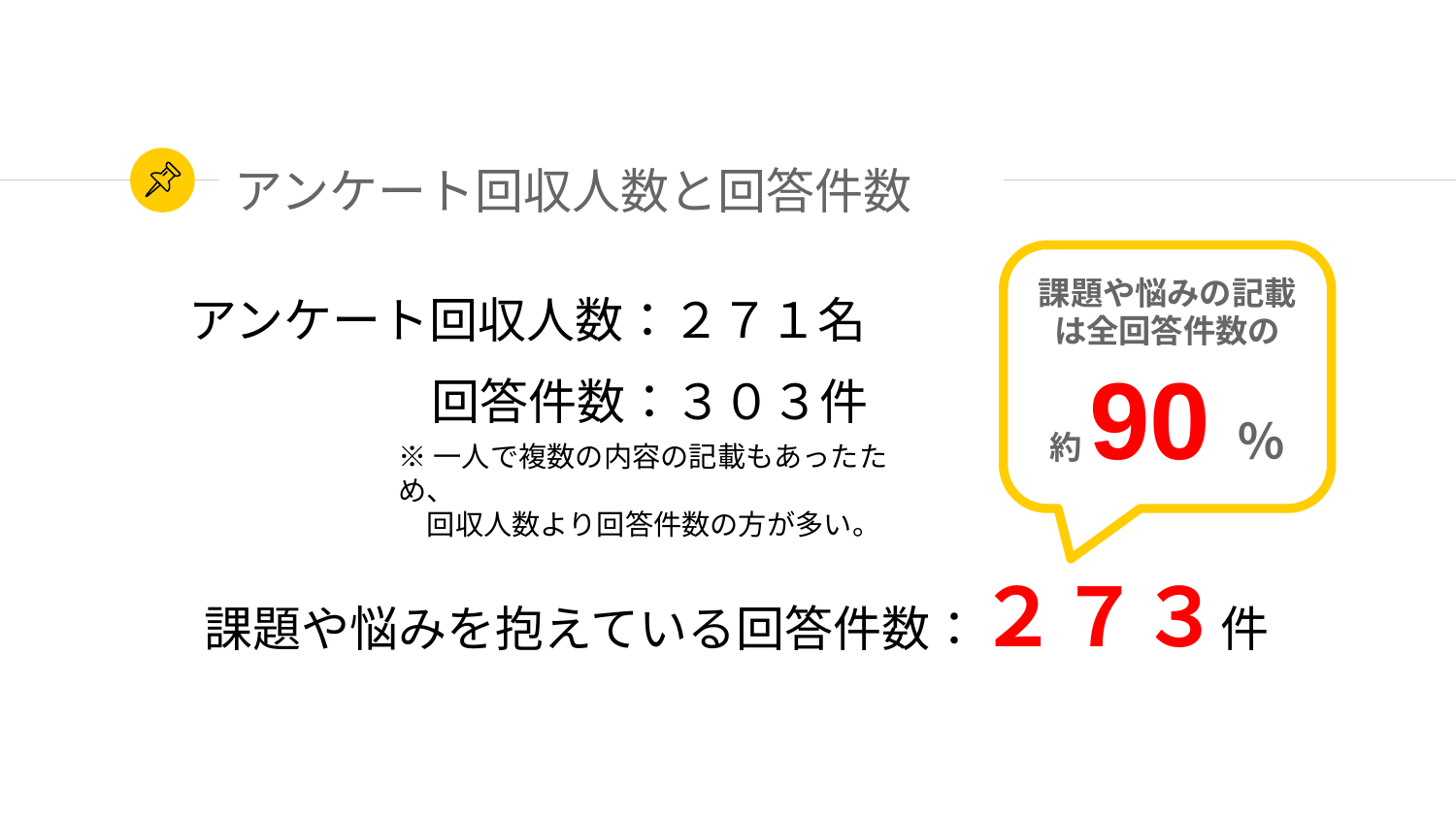

# アンケート回収人数と回答件数

課題や悩みの記載は全回答件数の
約90％
アンケート回収人数：２７１名
　　　　　回答件数：３０３件
※一人で複数の内容の記載もあったため、
　回収人数より回答件数の方が多い。
課題や悩みを抱えている回答件数：２７３件